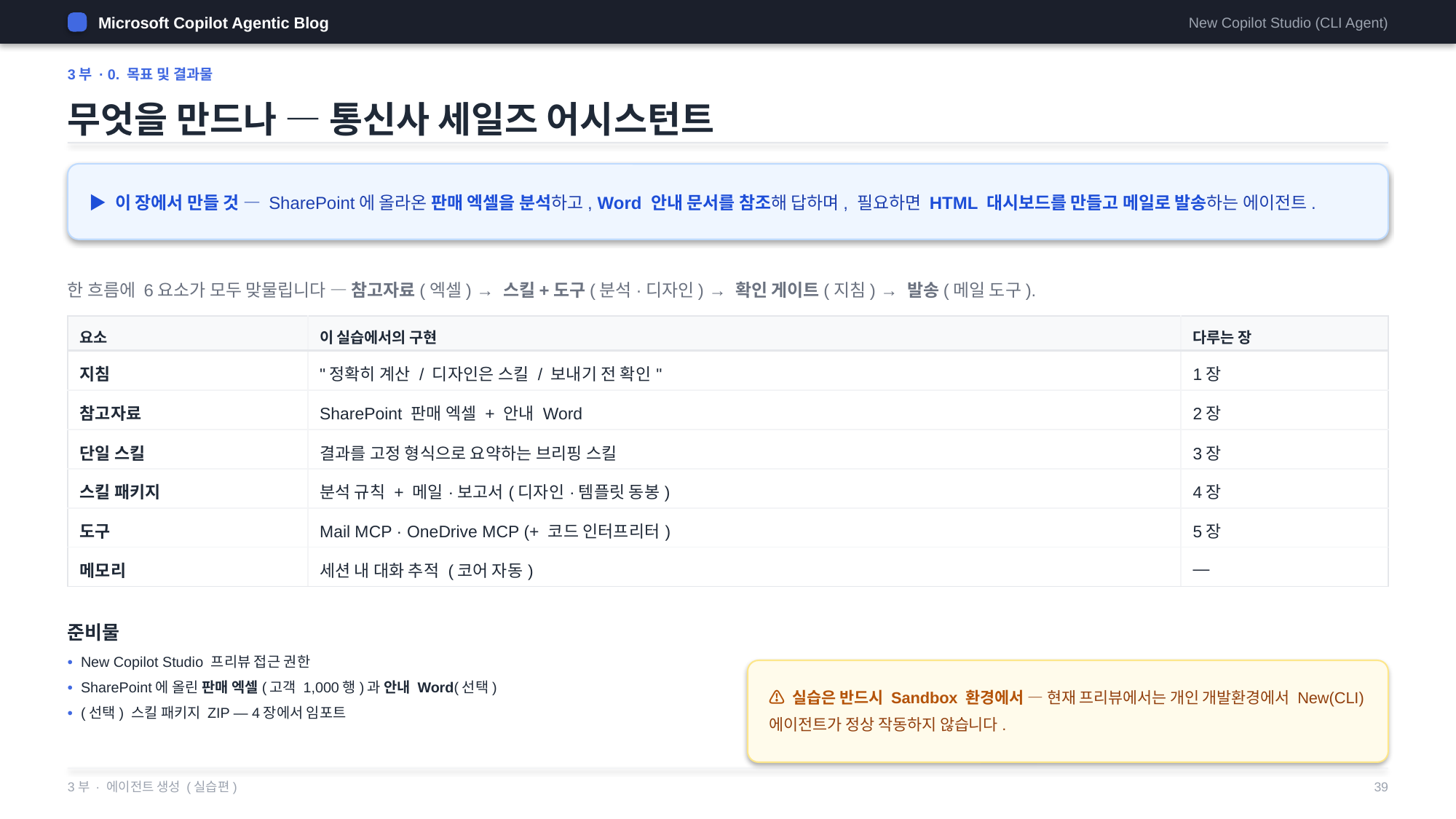

Microsoft Copilot Agentic Blog
New Copilot Studio (CLI Agent)

3부 · 0. 목표 및 결과물
무엇을 만드나 — 통신사 세일즈 어시스턴트

▶ 이 장에서 만들 것 — SharePoint에 올라온 판매 엑셀을 분석하고, Word 안내 문서를 참조해 답하며, 필요하면 HTML 대시보드를 만들고 메일로 발송하는 에이전트.
한 흐름에 6요소가 모두 맞물립니다 — 참고자료(엑셀) → 스킬+도구(분석·디자인) → 확인 게이트(지침) → 발송(메일 도구).
| 요소 | 이 실습에서의 구현 | 다루는 장 |
| --- | --- | --- |
| 지침 | "정확히 계산 / 디자인은 스킬 / 보내기 전 확인" | 1장 |
| 참고자료 | SharePoint 판매 엑셀 + 안내 Word | 2장 |
| 단일 스킬 | 결과를 고정 형식으로 요약하는 브리핑 스킬 | 3장 |
| 스킬 패키지 | 분석 규칙 + 메일·보고서(디자인·템플릿 동봉) | 4장 |
| 도구 | Mail MCP · OneDrive MCP (+ 코드 인터프리터) | 5장 |
| 메모리 | 세션 내 대화 추적 (코어 자동) | — |
준비물
•  New Copilot Studio 프리뷰 접근 권한
•  SharePoint에 올린 판매 엑셀(고객 1,000행)과 안내 Word(선택)
•  (선택) 스킬 패키지 ZIP — 4장에서 임포트

⚠️ 실습은 반드시 Sandbox 환경에서 — 현재 프리뷰에서는 개인 개발환경에서 New(CLI) 에이전트가 정상 작동하지 않습니다.

3부 · 에이전트 생성 (실습편)
39